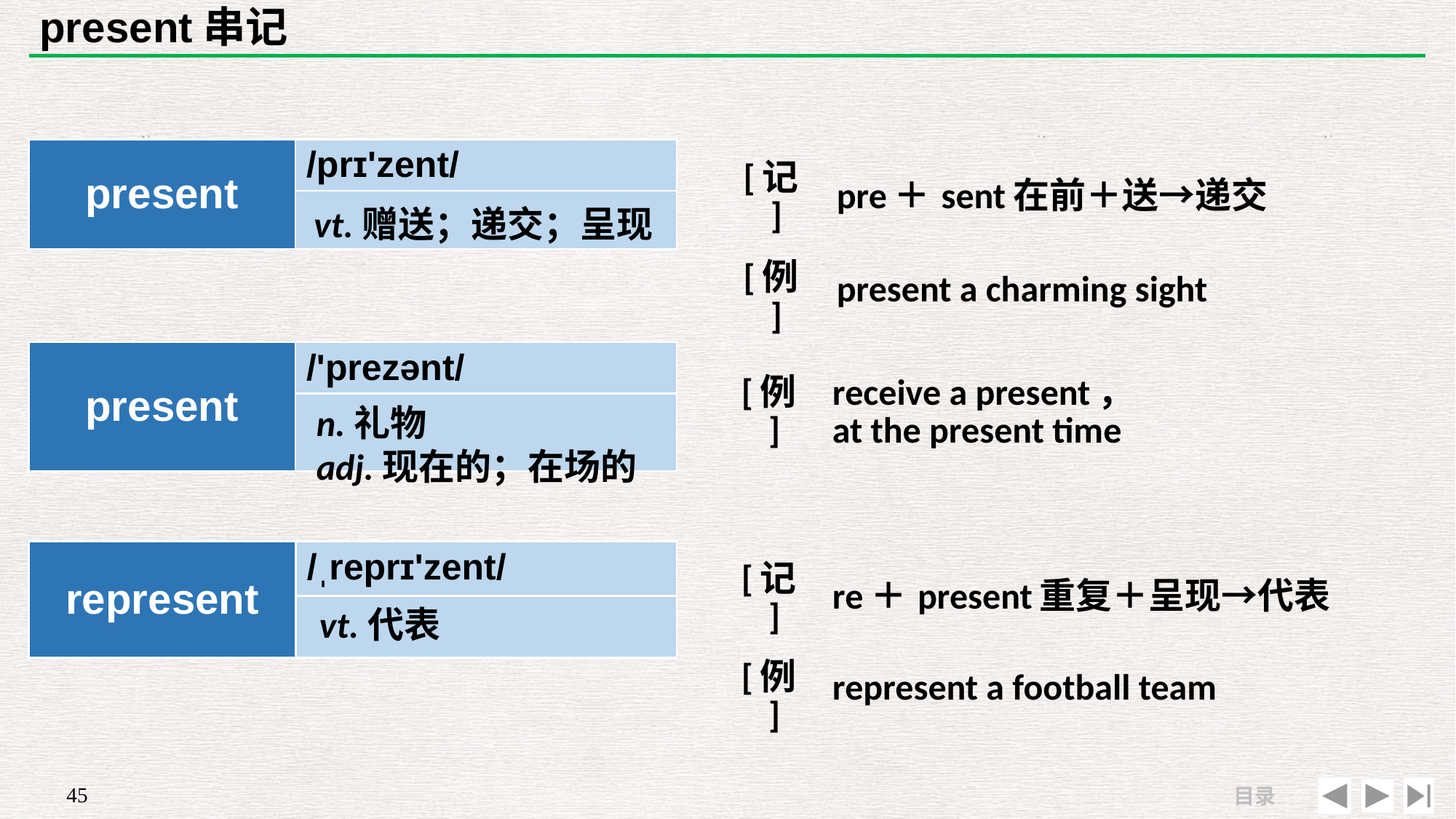

# present串记

| present | /prɪ'zent/ |
| --- | --- |
|  |  |
| [记] | pre＋sent在前＋送→递交 |
| --- | --- |
| [例] | present a charming sight |
vt.赠送；递交；呈现
|  |  |
| --- | --- |
| [例] | receive a present， at the present time |
| present | /'prezənt/ |
| --- | --- |
|  |  |
n.礼物
adj.现在的；在场的
| represent | /ˌreprɪ'zent/ |
| --- | --- |
|  |  |
| [记] | re＋present重复＋呈现→代表 |
| --- | --- |
| [例] | represent a football team |
vt.代表